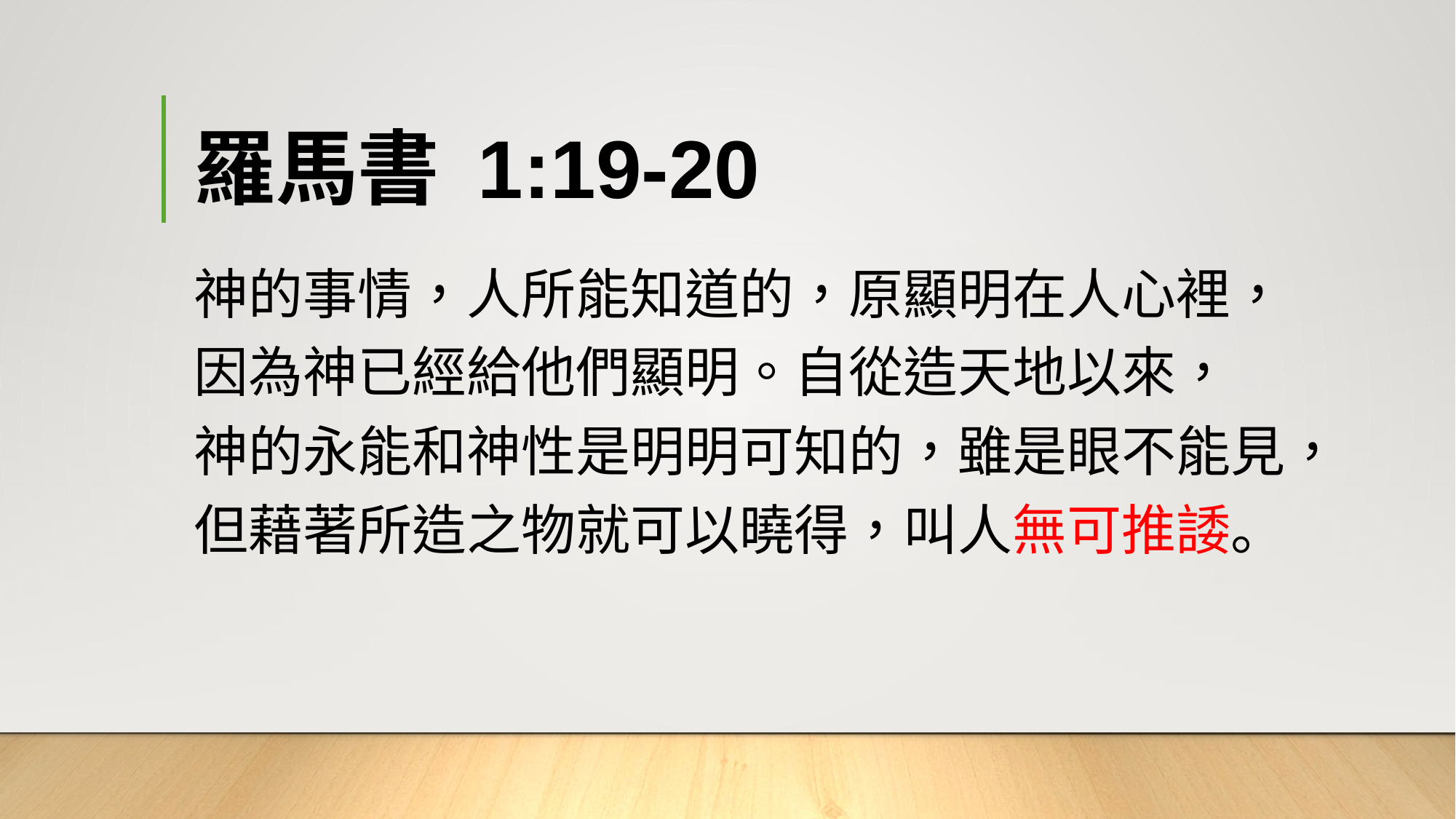

# 羅馬書 1:19-20
神的事情，人所能知道的，原顯明在人心裡，因為神已經給他們顯明。自從造天地以來，　神的永能和神性是明明可知的，雖是眼不能見，但藉著所造之物就可以曉得，叫人無可推諉。